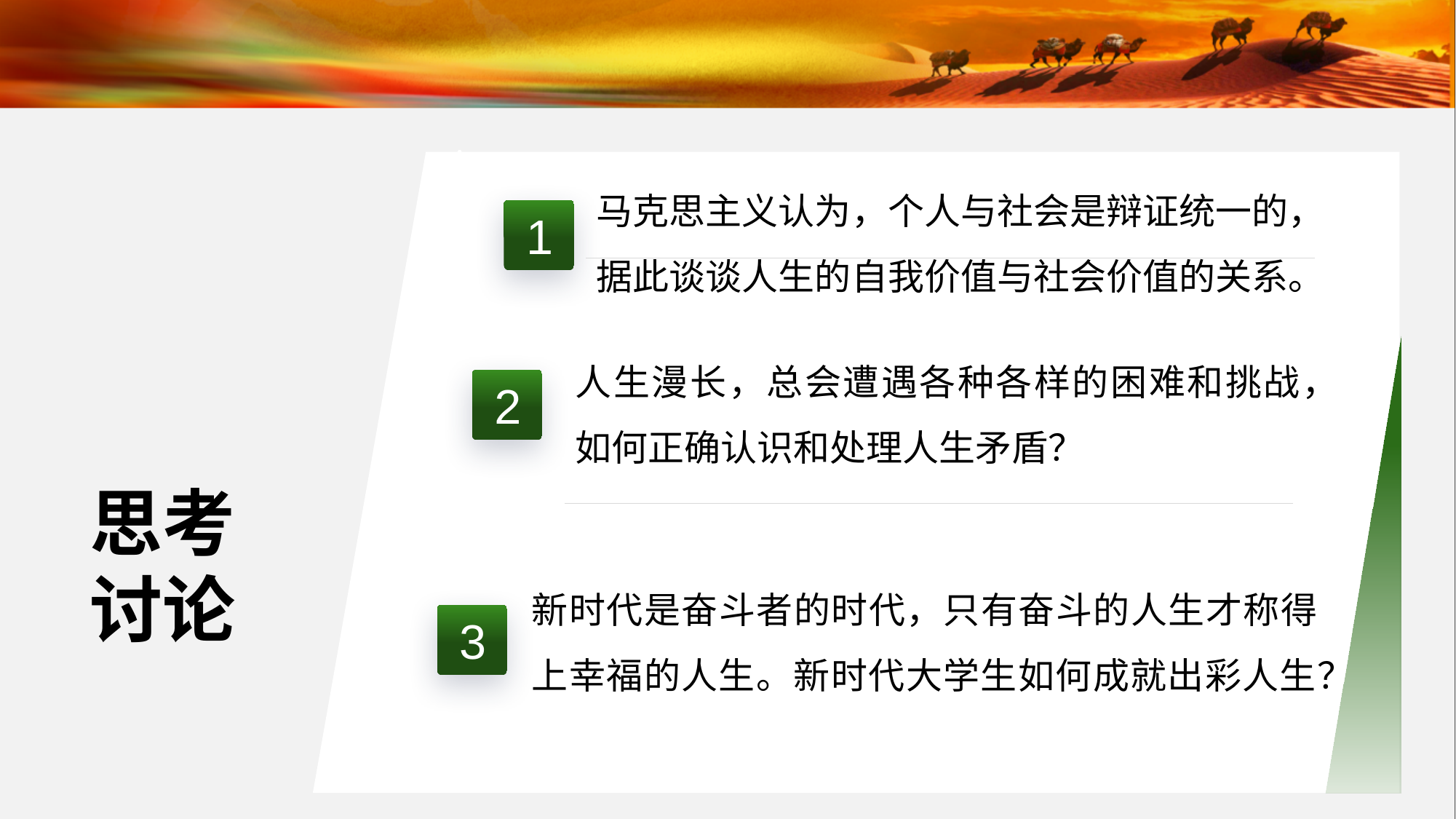

马克思主义认为，个人与社会是辩证统一的，据此谈谈人生的自我价值与社会价值的关系。

1
人生漫长，总会遭遇各种各样的困难和挑战，如何正确认识和处理人生矛盾？

2
思考讨论
新时代是奋斗者的时代，只有奋斗的人生才称得上幸福的人生。新时代大学生如何成就出彩人生？

3